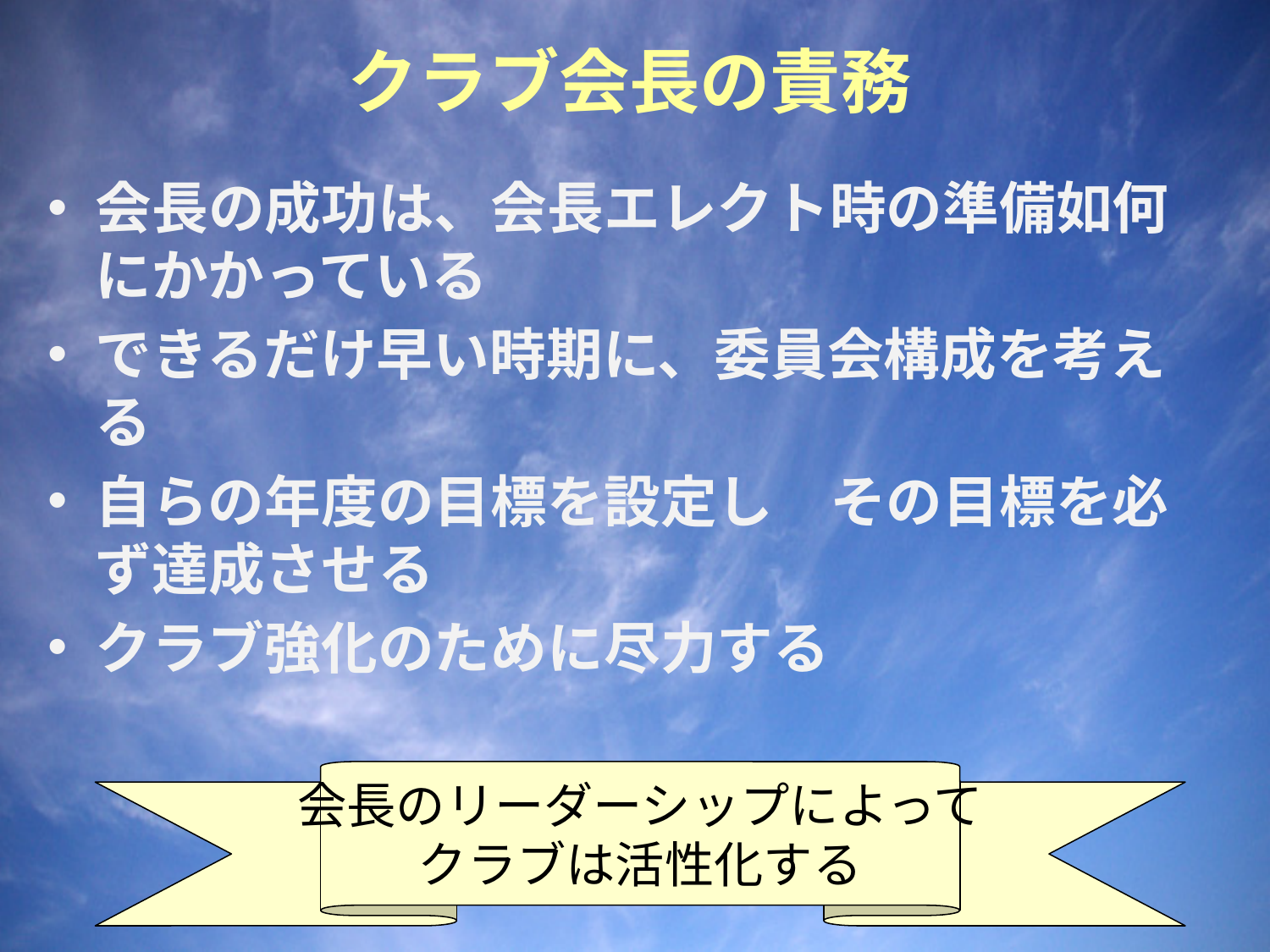

# クラブ会長の責務
会長の成功は、会長エレクト時の準備如何にかかっている
できるだけ早い時期に、委員会構成を考える
自らの年度の目標を設定し　その目標を必ず達成させる
クラブ強化のために尽力する
会長のリーダーシップによって
クラブは活性化する